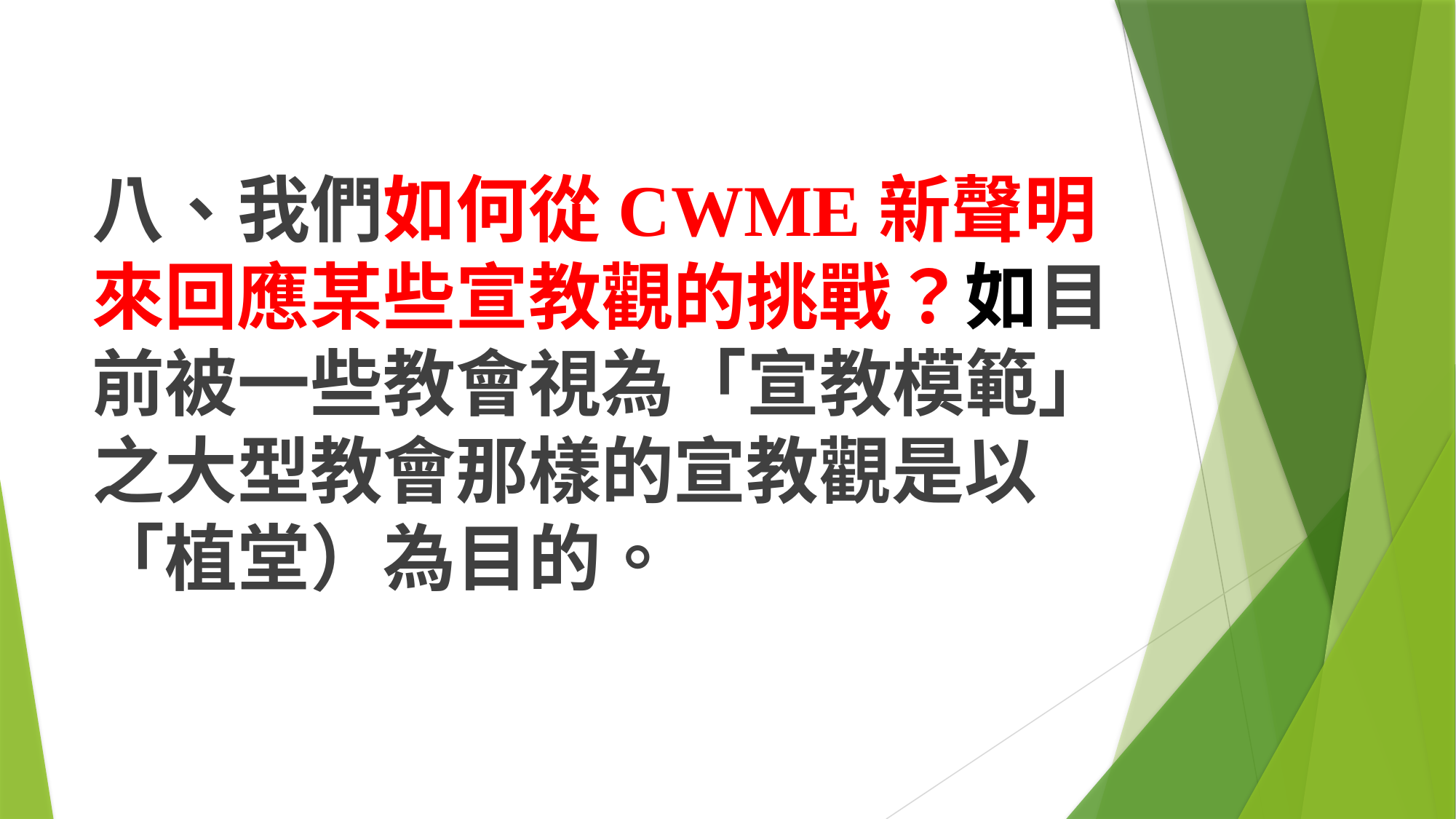

#
八、我們如何從CWME新聲明來回應某些宣教觀的挑戰？如目前被一些教會視為「宣教模範」之大型教會那樣的宣教觀是以「植堂）為目的。